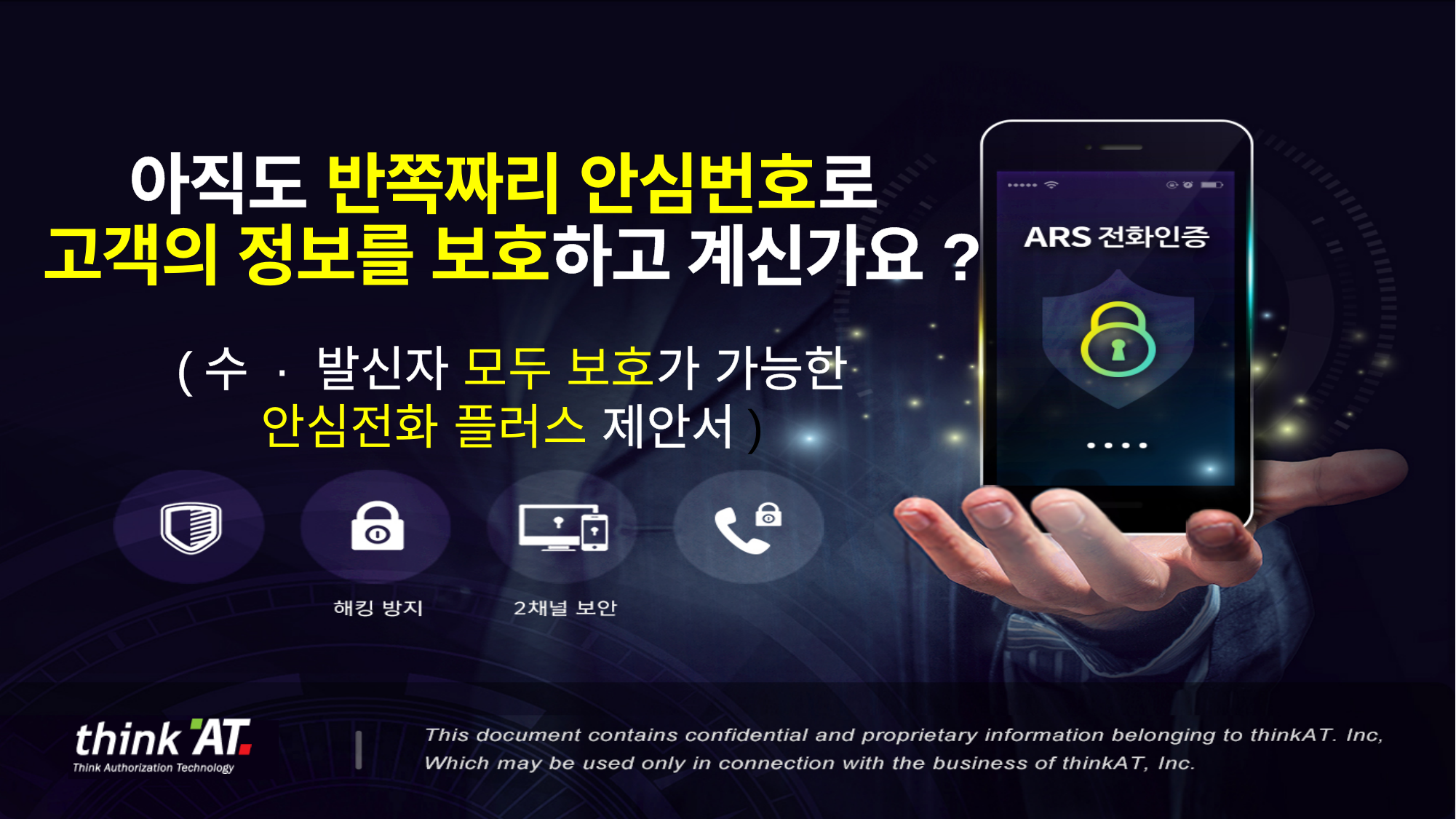

# 아직도 반쪽짜리 안심번호로 고객의 정보를 보호하고 계신가요?
(수 · 발신자 모두 보호가 가능한
안심전화 플러스 제안서)